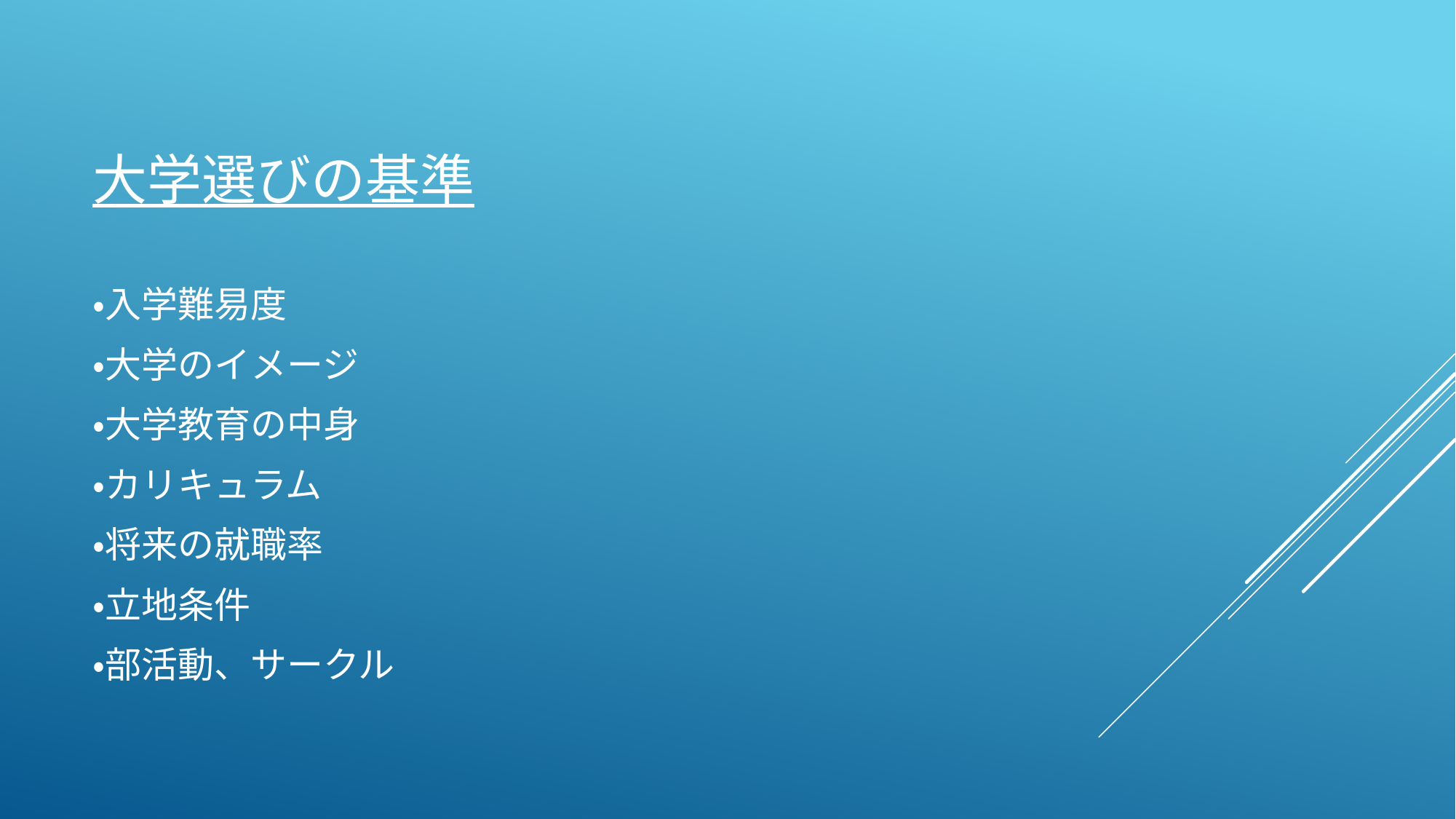

# 大学選びの基準
・入学難易度
・大学のイメージ
・大学教育の中身
・カリキュラム
・将来の就職率
・立地条件
・部活動、サークル